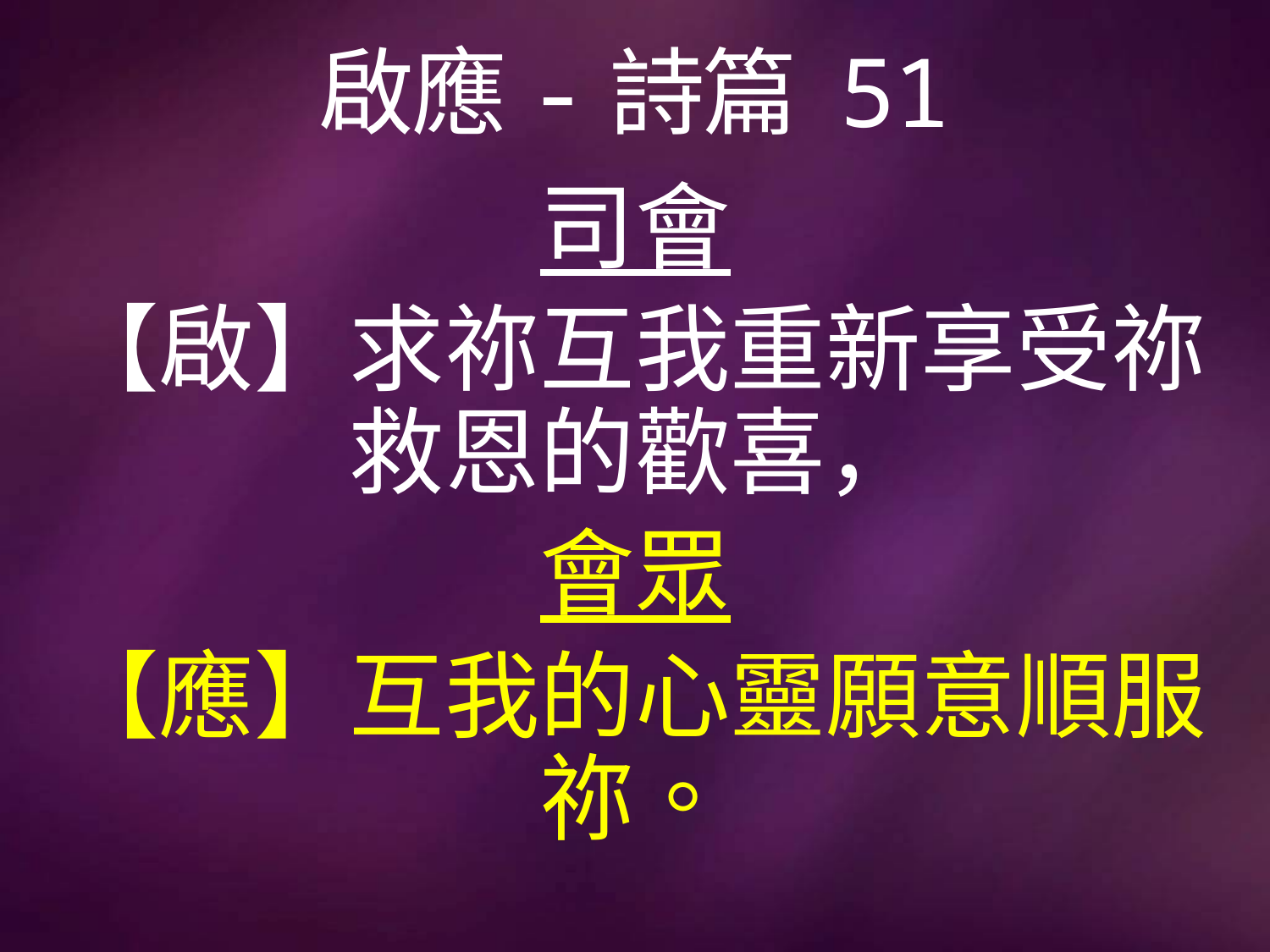

# 啟應-詩篇 51
司會
【啟】求祢互我重新享受祢救恩的歡喜，
會眾
【應】互我的心靈願意順服祢。